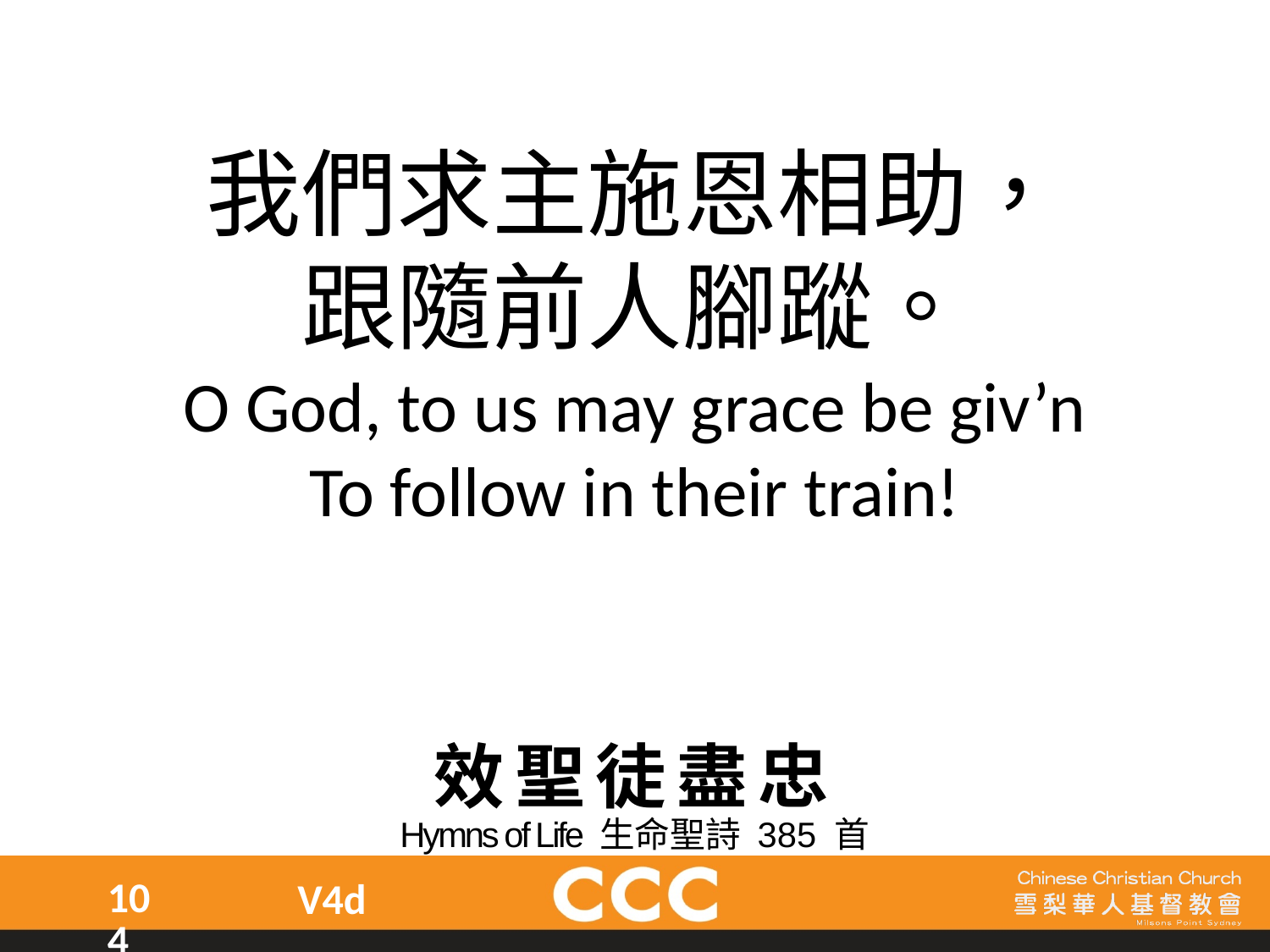

我們求主施恩相助，
跟隨前人腳蹤。
O God, to us may grace be giv’n
To follow in their train!
效聖徒盡忠
Hymns of Life 生命聖詩 385 首
104
V4d